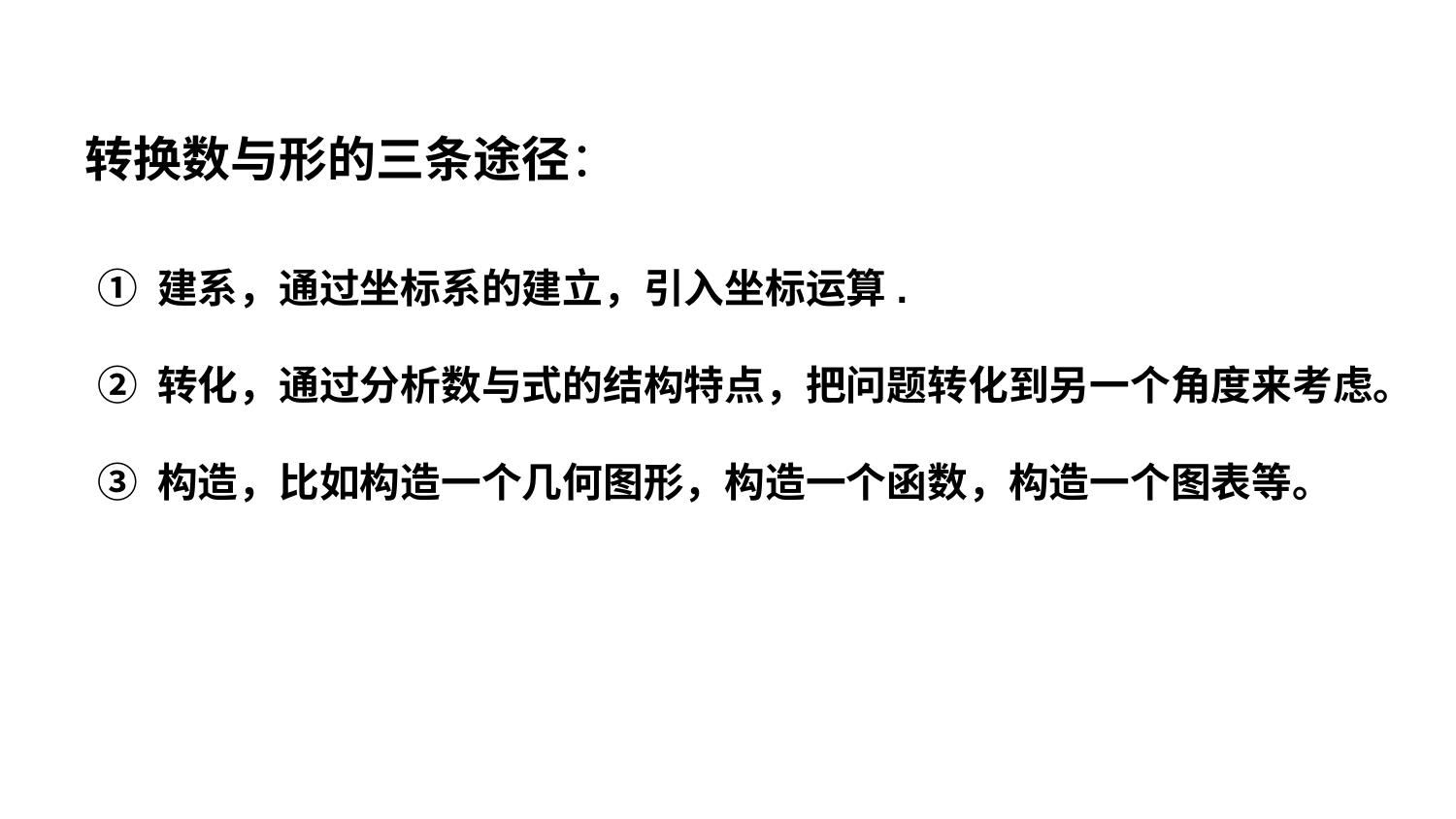

转换数与形的三条途径：
① 建系，通过坐标系的建立，引入坐标运算.

② 转化，通过分析数与式的结构特点，把问题转化到另一个角度来考虑。

③ 构造，比如构造一个几何图形，构造一个函数，构造一个图表等。